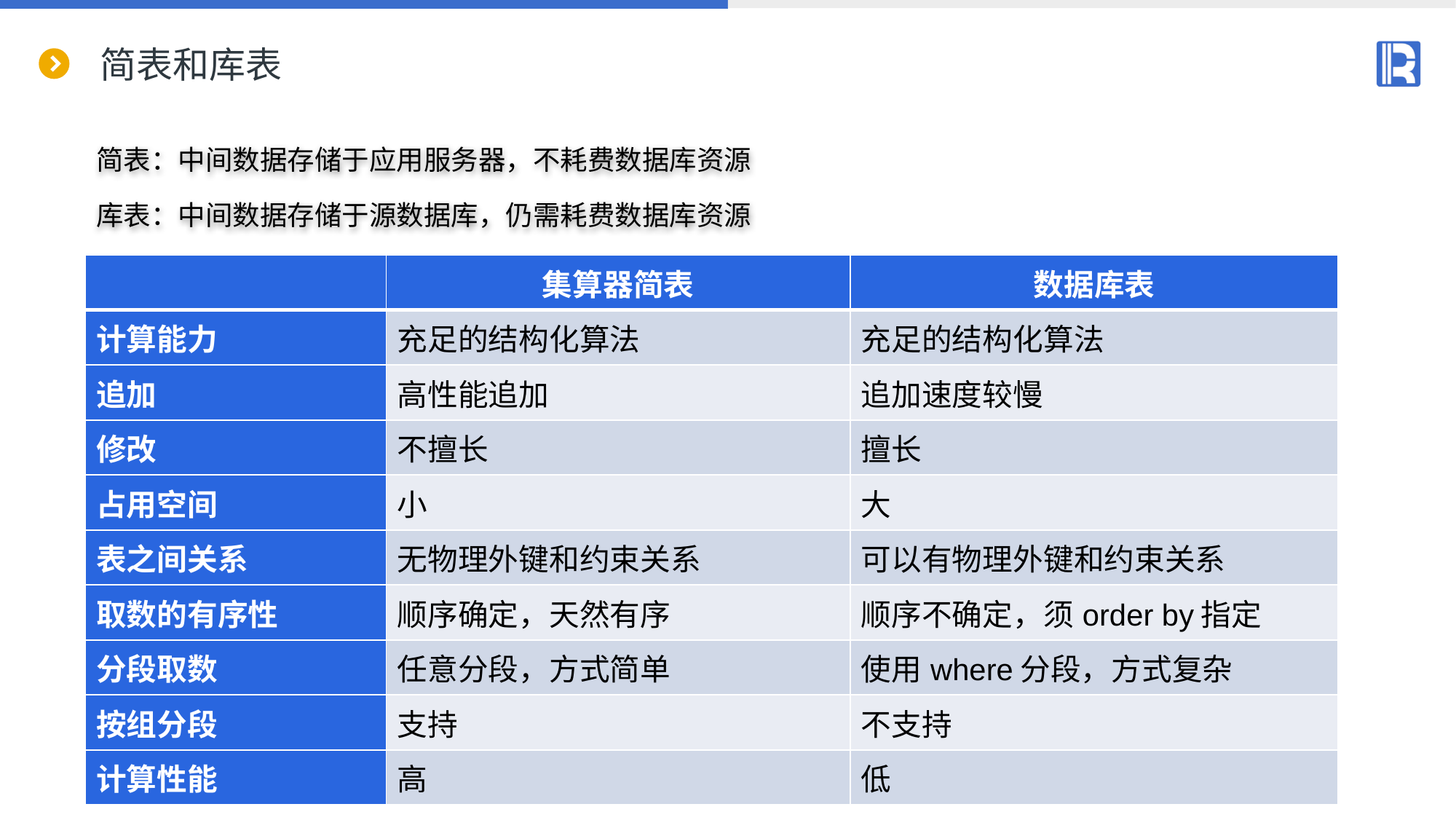

# 简表和库表
简表：中间数据存储于应用服务器，不耗费数据库资源
库表：中间数据存储于源数据库，仍需耗费数据库资源
|  | 集算器简表 | 数据库表 |
| --- | --- | --- |
| 计算能力 | 充足的结构化算法 | 充足的结构化算法 |
| 追加 | 高性能追加 | 追加速度较慢 |
| 修改 | 不擅长 | 擅长 |
| 占用空间 | 小 | 大 |
| 表之间关系 | 无物理外键和约束关系 | 可以有物理外键和约束关系 |
| 取数的有序性 | 顺序确定，天然有序 | 顺序不确定，须order by指定 |
| 分段取数 | 任意分段，方式简单 | 使用where分段，方式复杂 |
| 按组分段 | 支持 | 不支持 |
| 计算性能 | 高 | 低 |